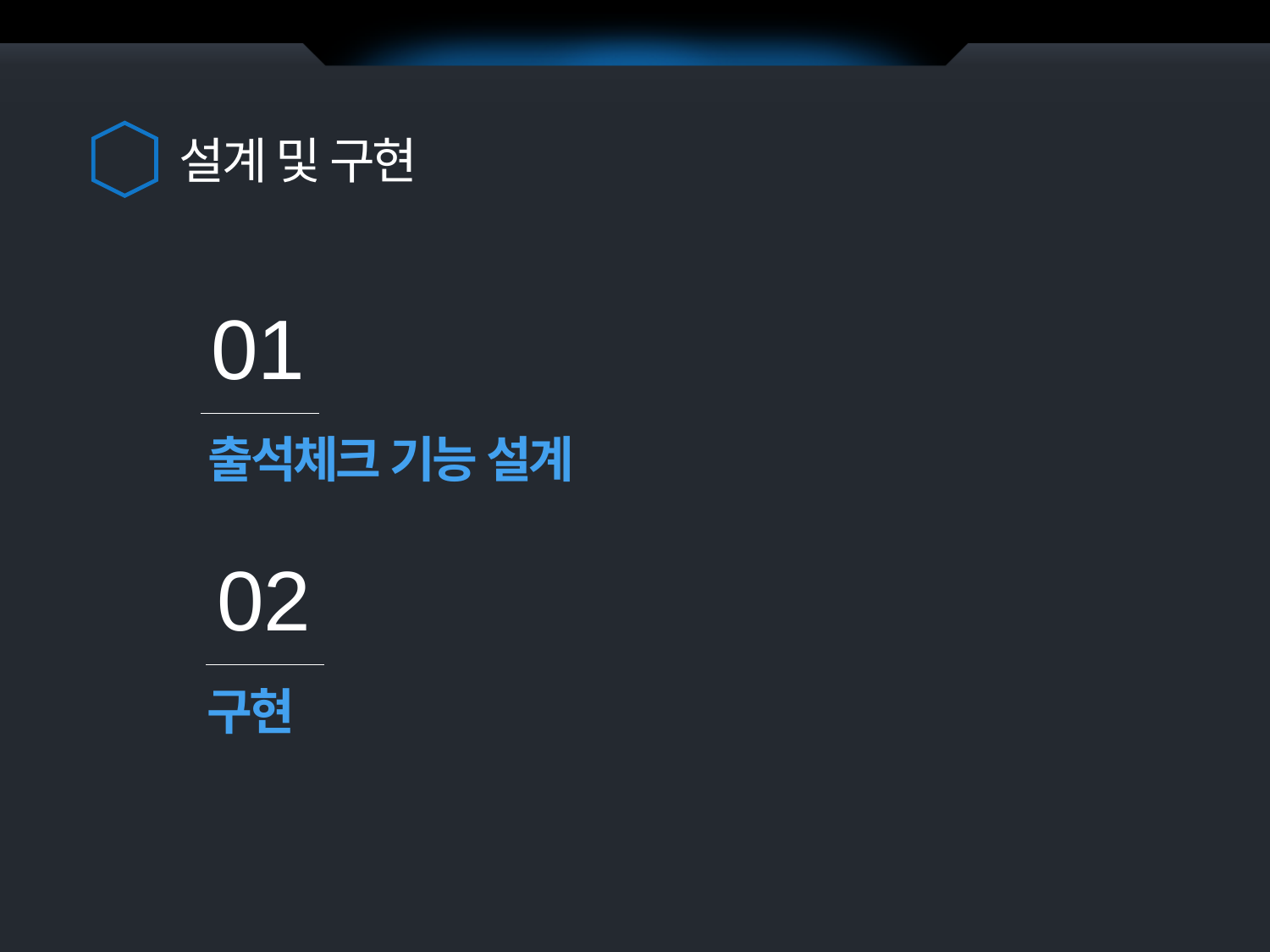

설계 및 구현

01
출석체크 기능 설계
02
구현